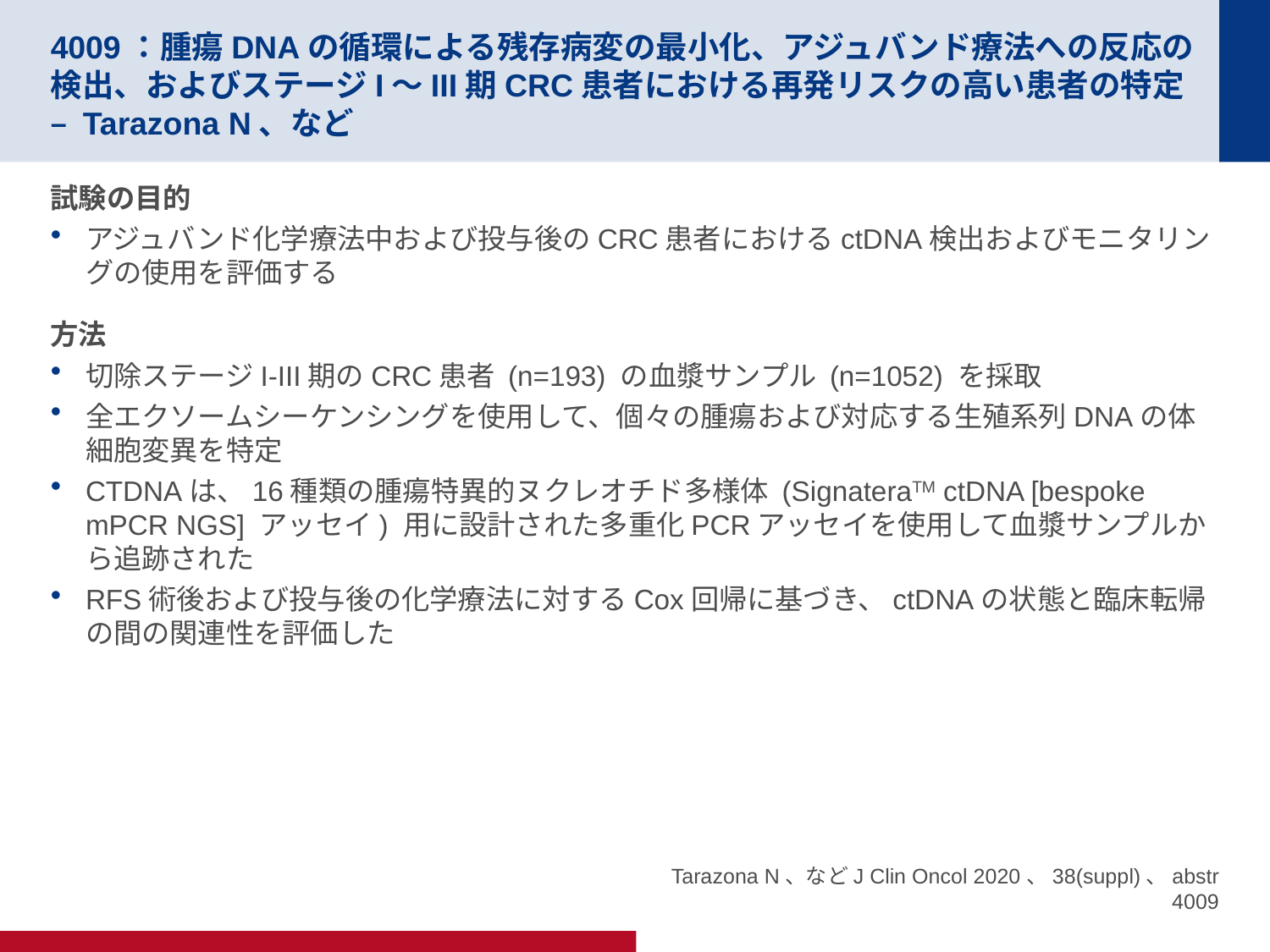

# 4009：腫瘍DNAの循環による残存病変の最小化、アジュバンド療法への反応の検出、およびステージI〜III期CRC患者における再発リスクの高い患者の特定 – Tarazona N、など
試験の目的
アジュバンド化学療法中および投与後のCRC患者におけるctDNA検出およびモニタリングの使用を評価する
方法
切除ステージI-III期のCRC患者 (n=193) の血漿サンプル (n=1052) を採取
全エクソームシーケンシングを使用して、個々の腫瘍および対応する生殖系列DNAの体細胞変異を特定
CTDNAは、16種類の腫瘍特異的ヌクレオチド多様体 (SignateraTM ctDNA [bespoke mPCR NGS] アッセイ) 用に設計された多重化PCRアッセイを使用して血漿サンプルから追跡された
RFS術後および投与後の化学療法に対するCox回帰に基づき、ctDNAの状態と臨床転帰の間の関連性を評価した
Tarazona N、などJ Clin Oncol 2020、38(suppl)、abstr 4009